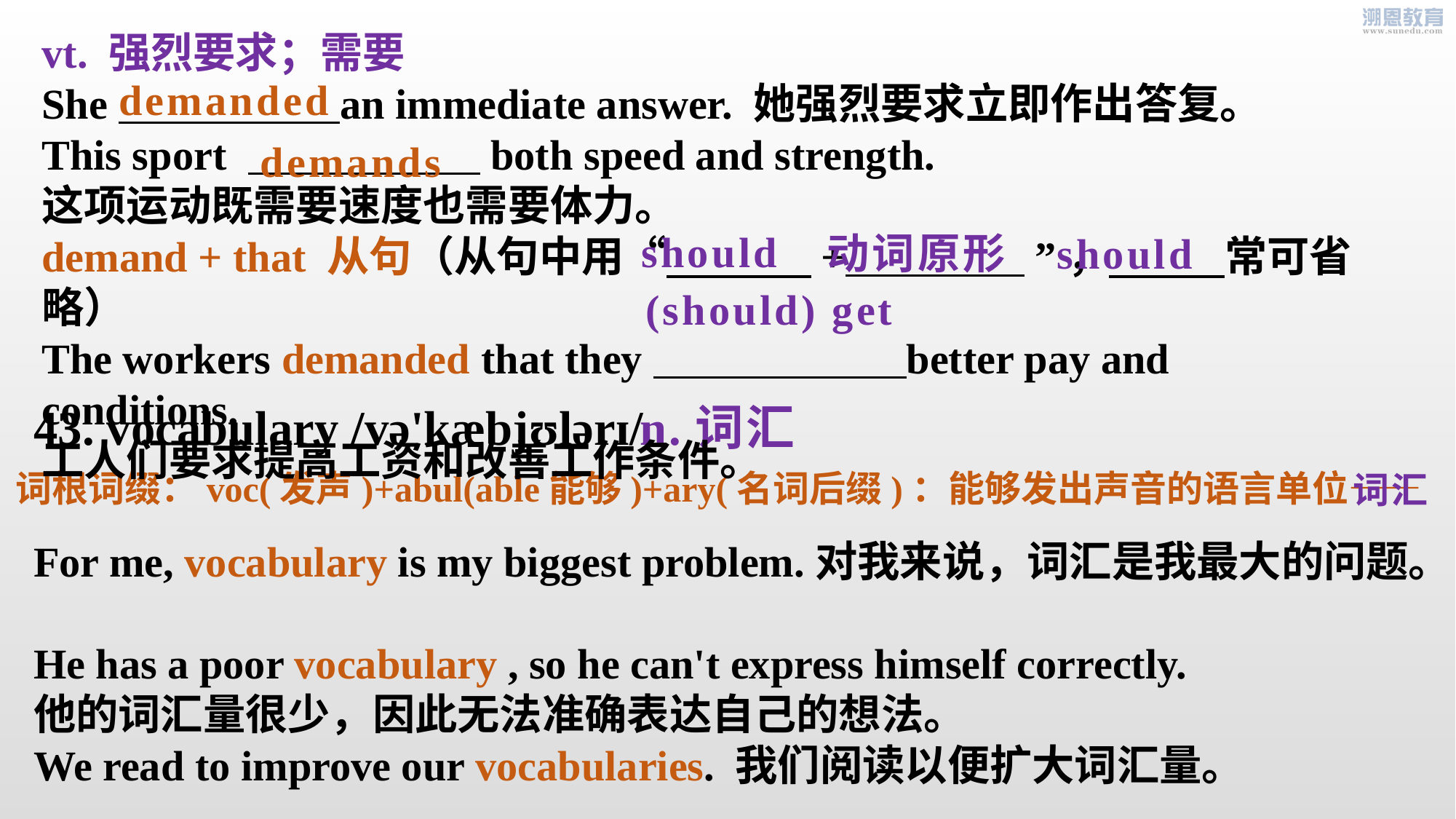

vt. 强烈要求；需要
She                      an immediate answer. 她强烈要求立即作出答复。
This sport                         both speed and strength.
这项运动既需要速度也需要体力。
demand + that 从句（从句中用“               +                  ”，            常可省略）
The workers demanded that they                         better pay and conditions.
工人们要求提高工资和改善工作条件。
demanded
demands
should
动词原形
should
 (should) get
43. vocabulary /və'kæbjʊlərɪ/
n.词汇
词根词缀：voc(发声)+abul(able能够)+ary(名词后缀)：能够发出声音的语言单位——
词汇
For me, vocabulary is my biggest problem.对我来说，词汇是我最大的问题。
He has a poor vocabulary , so he can't express himself correctly.
他的词汇量很少，因此无法准确表达自己的想法。
We read to improve our vocabularies. 我们阅读以便扩大词汇量。